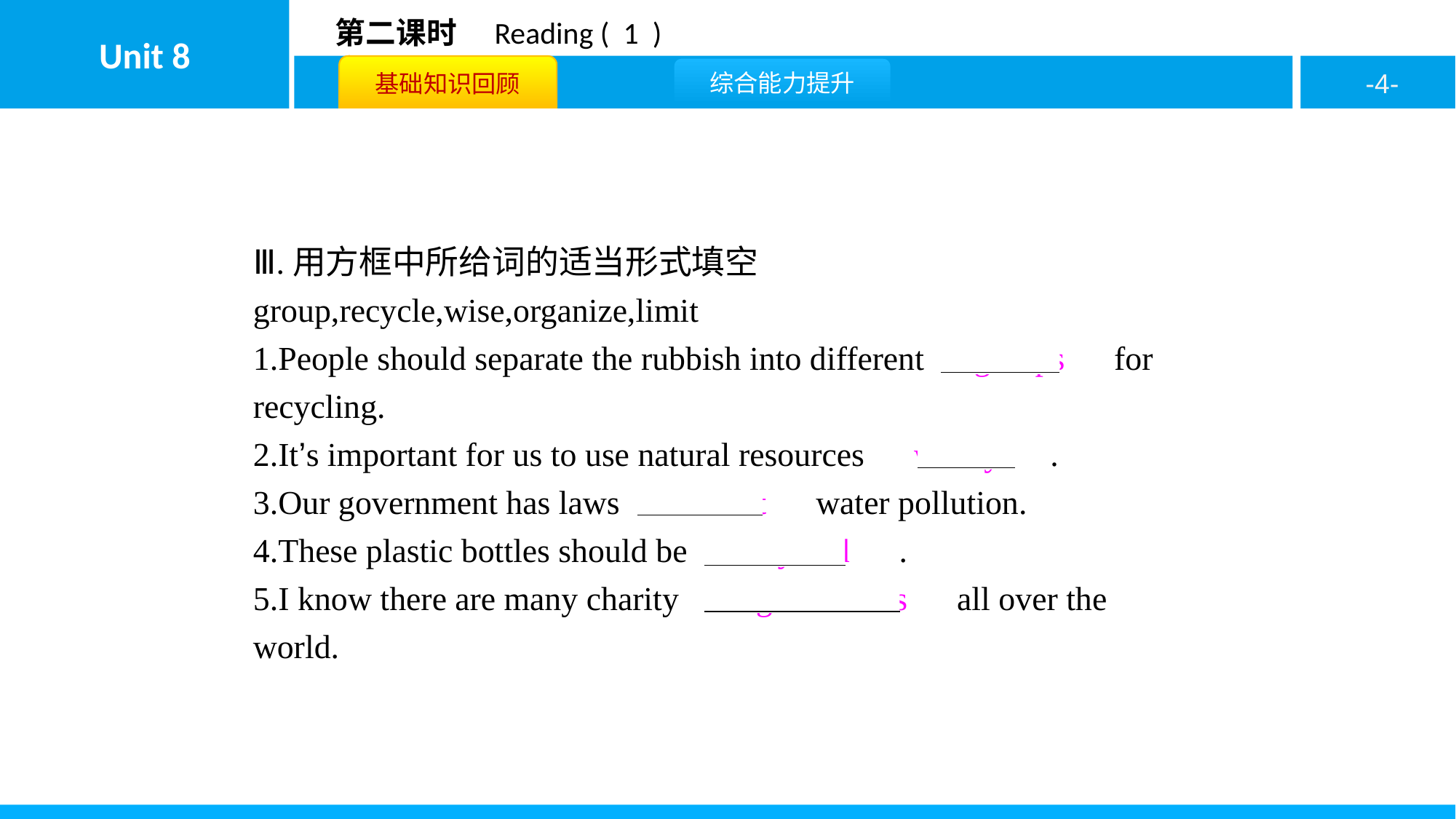

Ⅲ.用方框中所给词的适当形式填空
group,recycle,wise,organize,limit
1.People should separate the rubbish into different　groups　for recycling.
2.It’s important for us to use natural resources　wisely　.
3.Our government has laws　to limit　water pollution.
4.These plastic bottles should be　recycled　.
5.I know there are many charity　organizations　all over the world.